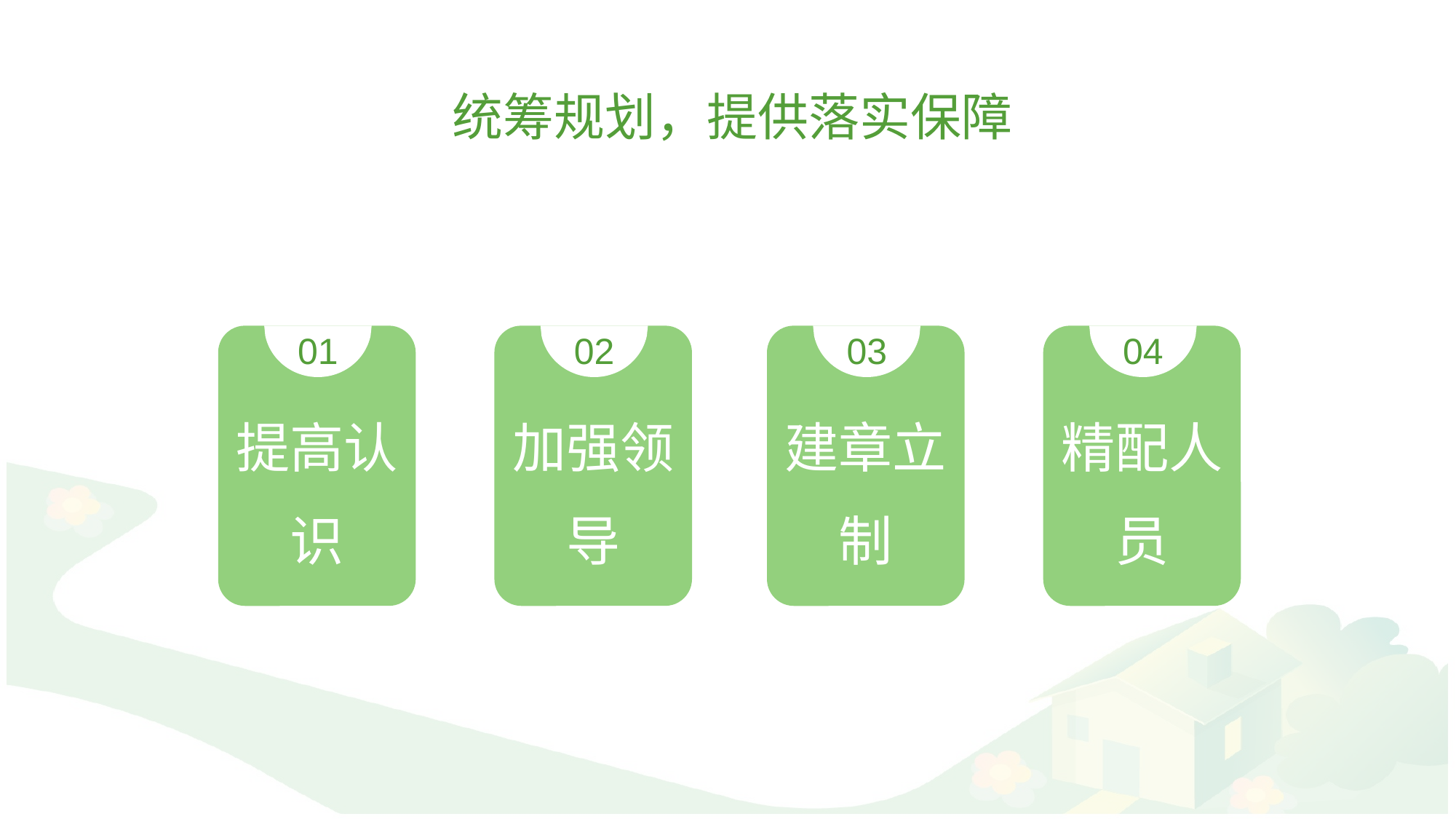

统筹规划，提供落实保障
提高认识
01
加强领导
02
建章立制
03
精配人员
04